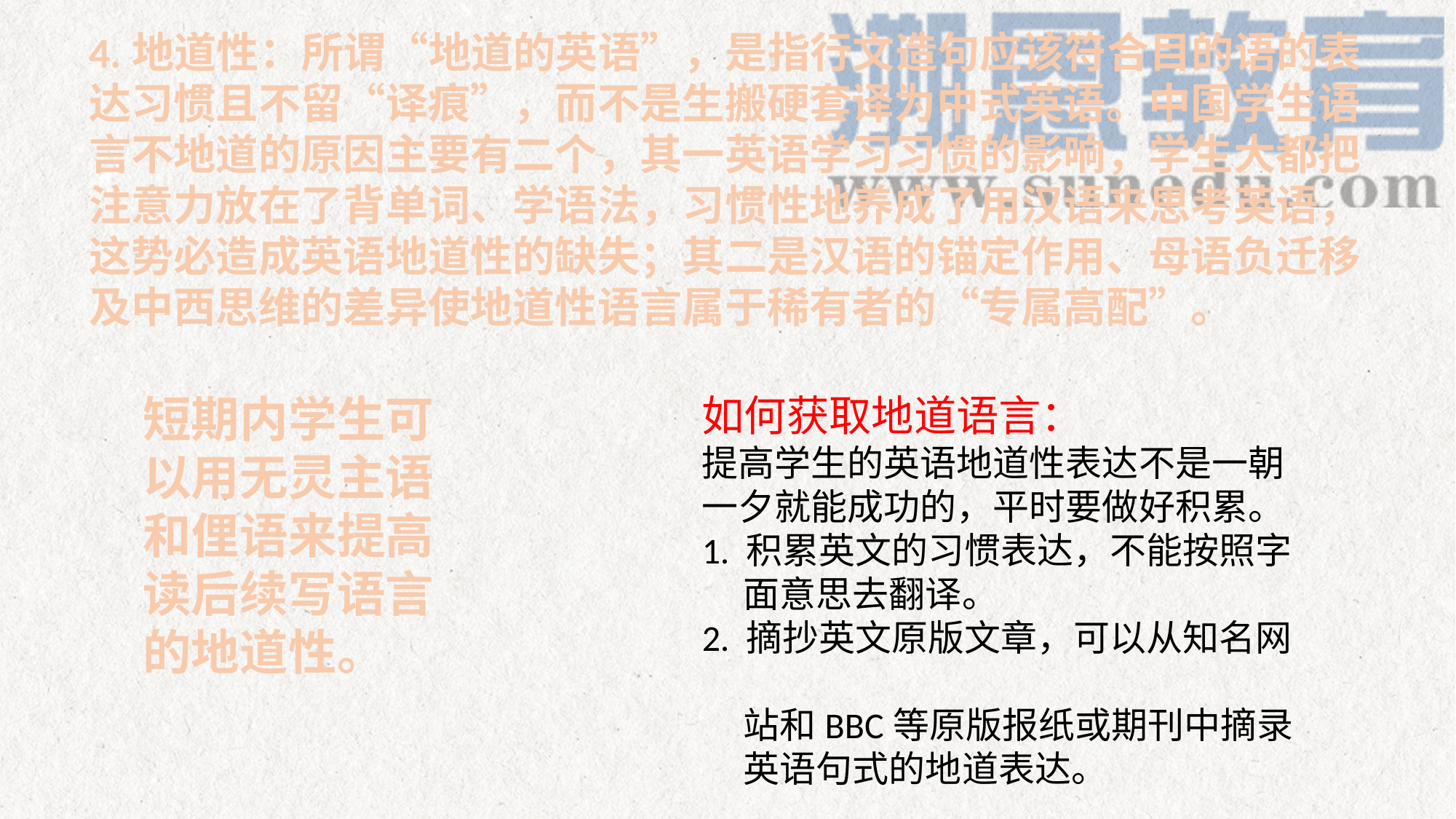

4.地道性：所谓“地道的英语”，是指行文造句应该符合目的语的表达习惯且不留“译痕”，而不是生搬硬套译为中式英语。中国学生语言不地道的原因主要有二个，其一英语学习习惯的影响，学生大都把注意力放在了背单词、学语法，习惯性地养成了用汉语来思考英语，这势必造成英语地道性的缺失；其二是汉语的锚定作用、母语负迁移及中西思维的差异使地道性语言属于稀有者的“专属高配”。
短期内学生可以用无灵主语和俚语来提高读后续写语言的地道性。
如何获取地道语言：
提高学生的英语地道性表达不是一朝一夕就能成功的，平时要做好积累。
1. 积累英文的习惯表达，不能按照字
    面意思去翻译。
2. 摘抄英文原版文章，可以从知名网
    站和BBC等原版报纸或期刊中摘录
    英语句式的地道表达。